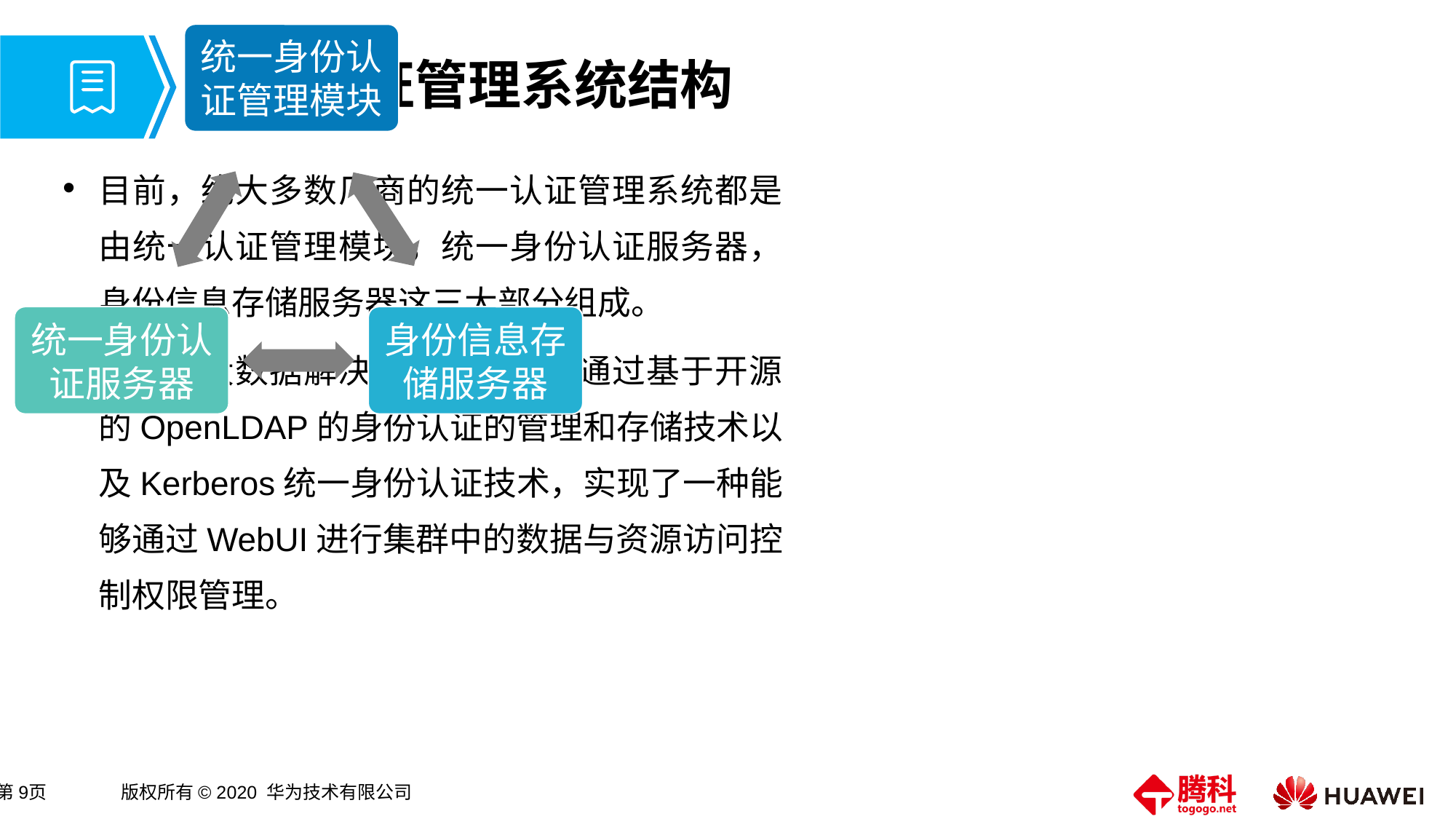

# 统一认证管理系统结构
目前，绝大多数厂商的统一认证管理系统都是由统一认证管理模块，统一身份认证服务器，身份信息存储服务器这三大部分组成。
在华为大数据解决方案中，我们通过基于开源的OpenLDAP的身份认证的管理和存储技术以及Kerberos统一身份认证技术，实现了一种能够通过WebUI进行集群中的数据与资源访问控制权限管理。
统一身份认证管理模块

身份信息存储服务器

统一身份认证服务器